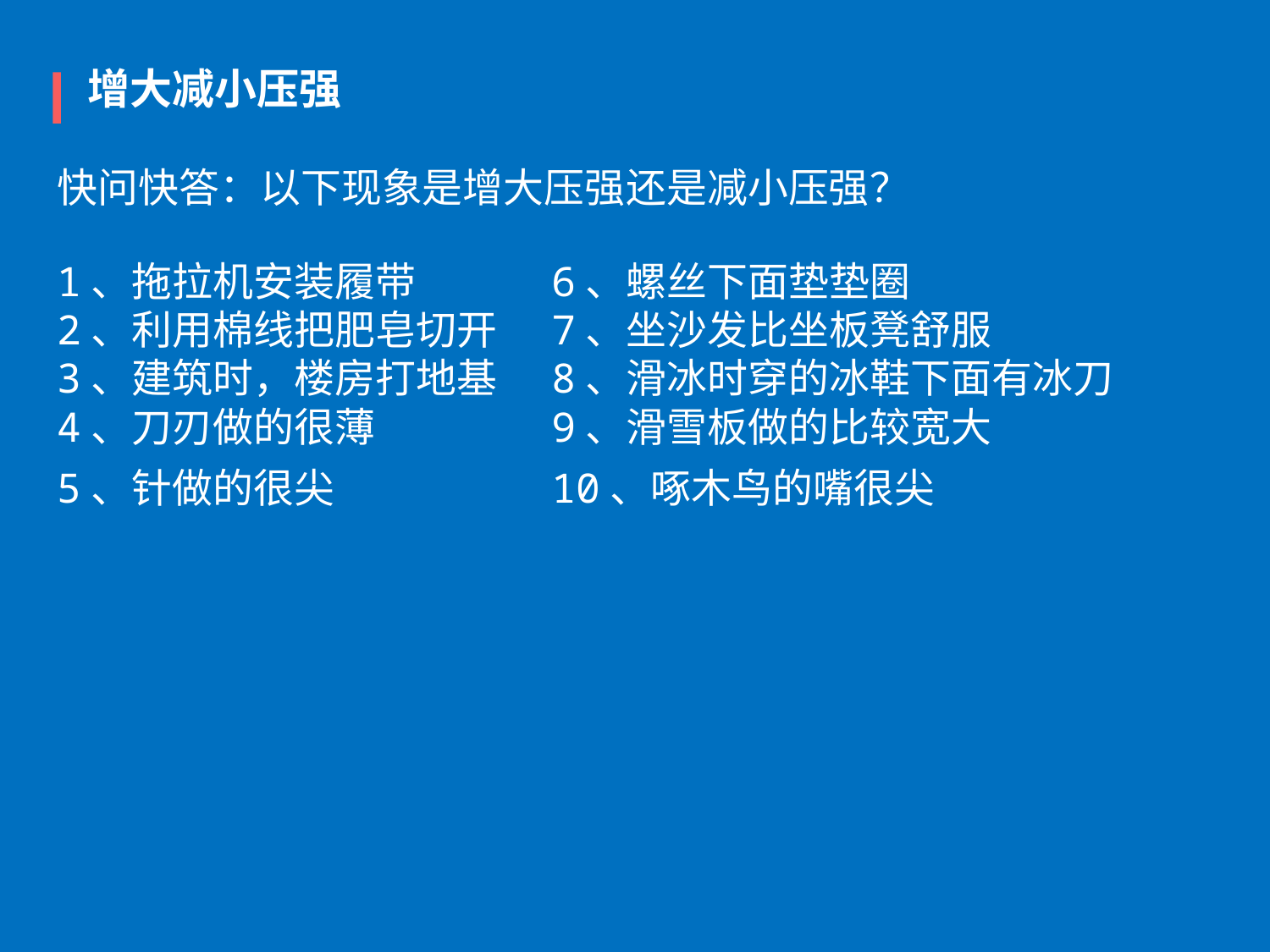

增大减小压强

快问快答：以下现象是增大压强还是减小压强？
1、拖拉机安装履带
2、利用棉线把肥皂切开
3、建筑时，楼房打地基
4、刀刃做的很薄
5、针做的很尖
6、螺丝下面垫垫圈
7、坐沙发比坐板凳舒服
8、滑冰时穿的冰鞋下面有冰刀
9、滑雪板做的比较宽大
10、啄木鸟的嘴很尖